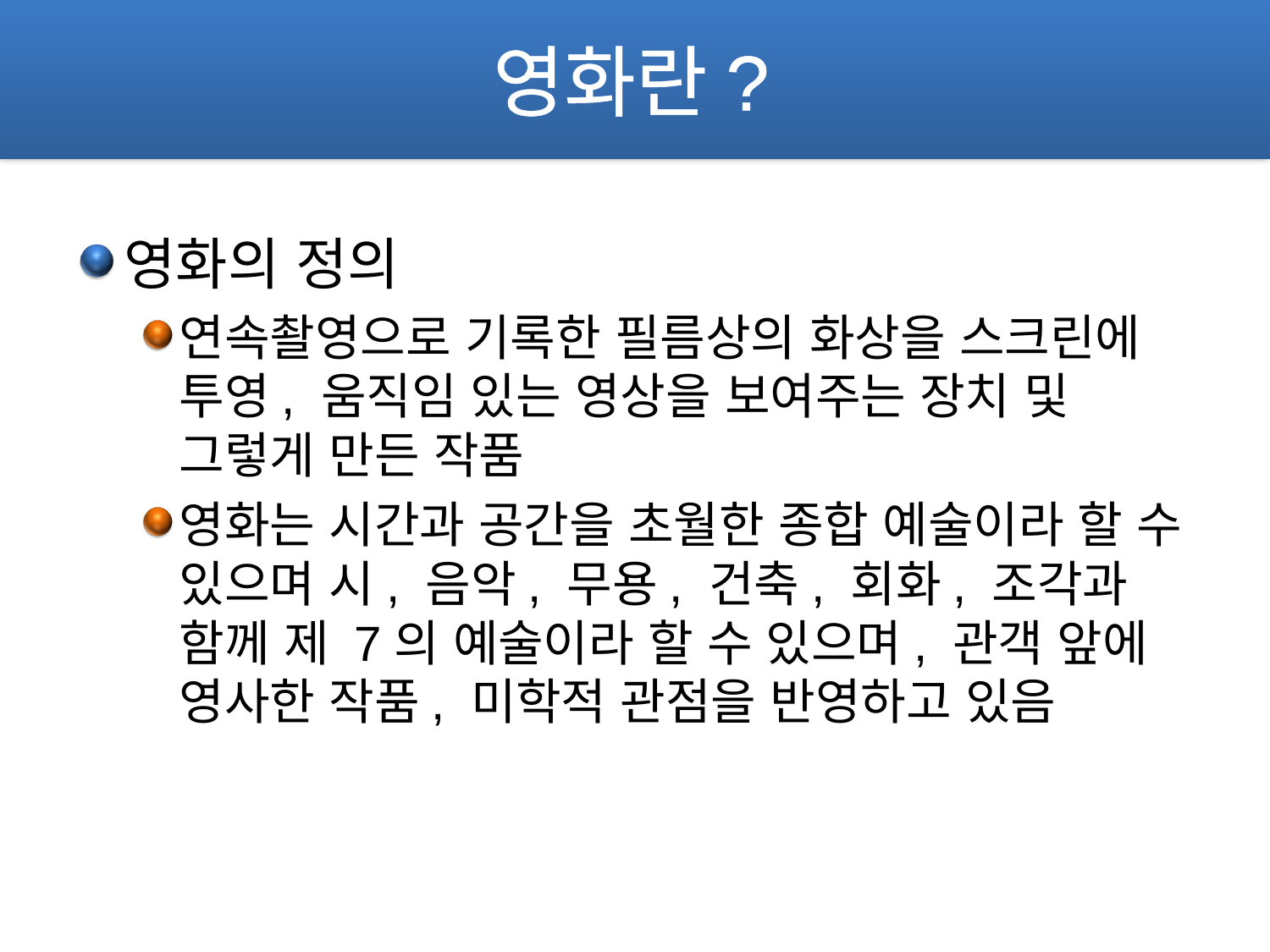

# 영화란?
영화의 정의
연속촬영으로 기록한 필름상의 화상을 스크린에 투영, 움직임 있는 영상을 보여주는 장치 및 그렇게 만든 작품
영화는 시간과 공간을 초월한 종합 예술이라 할 수 있으며 시, 음악, 무용, 건축, 회화, 조각과 함께 제 7의 예술이라 할 수 있으며, 관객 앞에 영사한 작품, 미학적 관점을 반영하고 있음